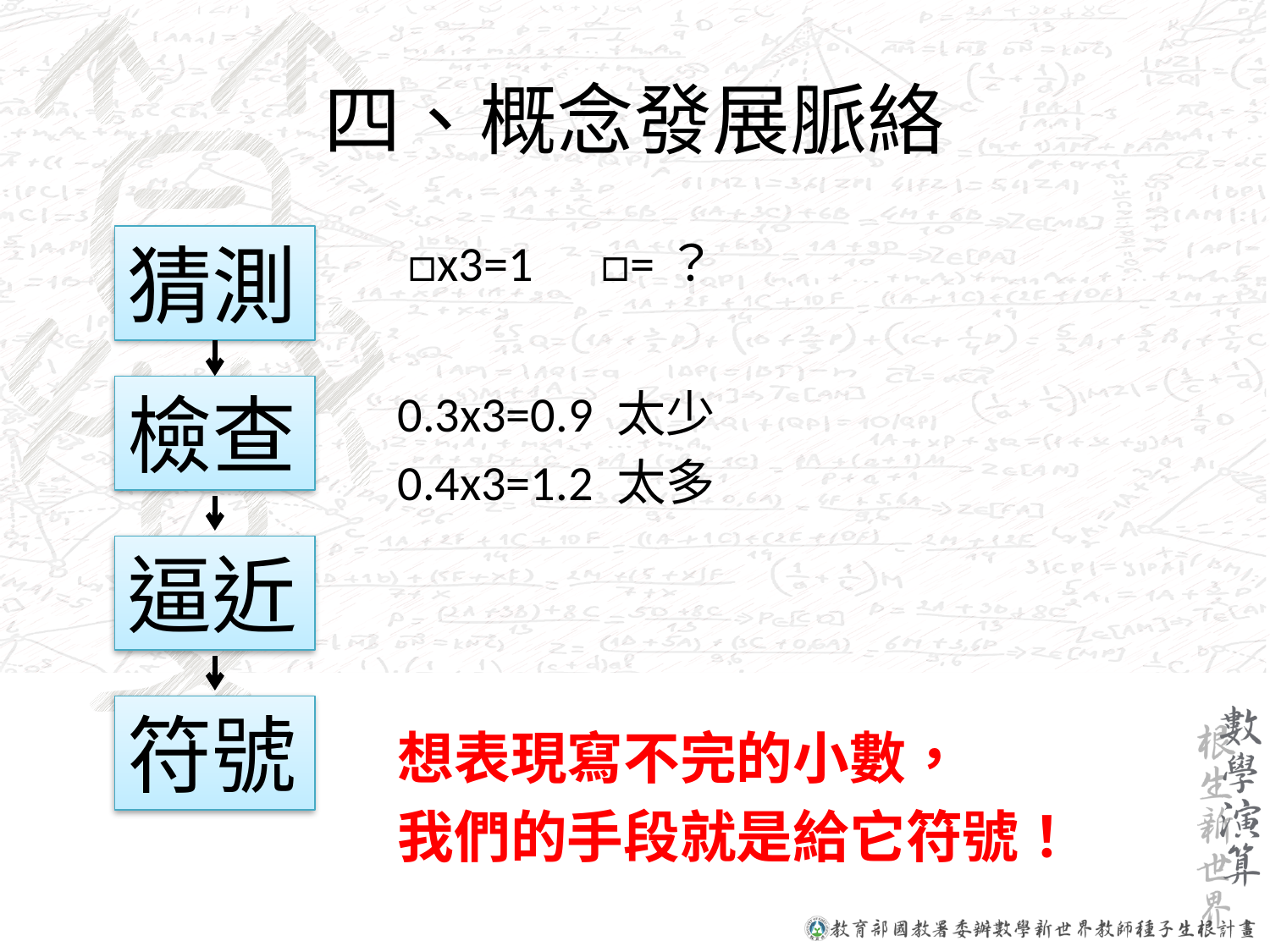

# 四、概念發展脈絡

猜測
檢查
逼近
符號
□x3=1      □=？
0.3x3=0.9 太少
0.4x3=1.2 太多
想表現寫不完的小數，
我們的手段就是給它符號！